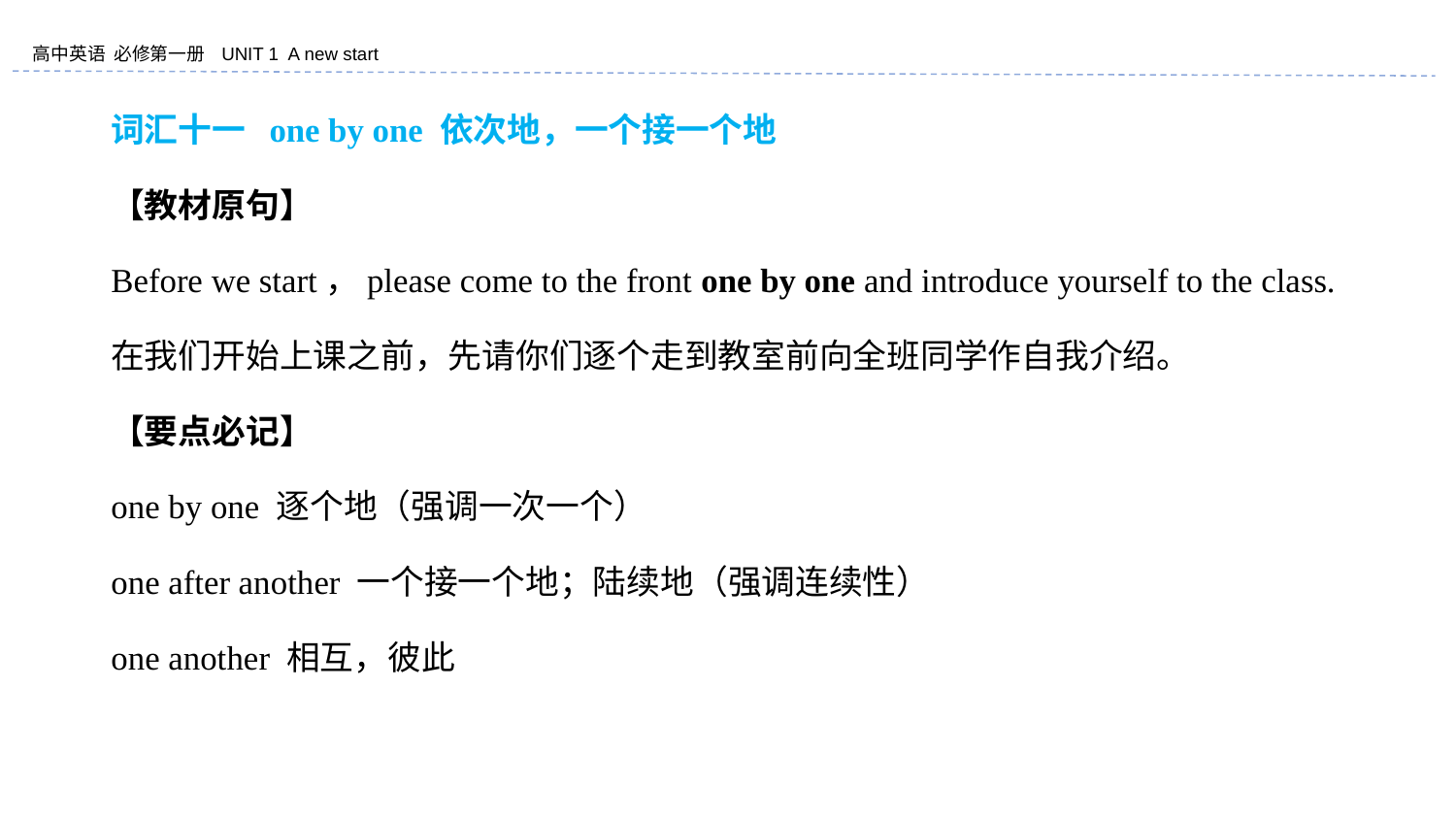

词汇十一  one by one 依次地，一个接一个地
【教材原句】
Before we start，please come to the front one by one and introduce yourself to the class.
在我们开始上课之前，先请你们逐个走到教室前向全班同学作自我介绍。
【要点必记】
one by one 逐个地（强调一次一个）
one after another 一个接一个地；陆续地（强调连续性）
one another 相互，彼此